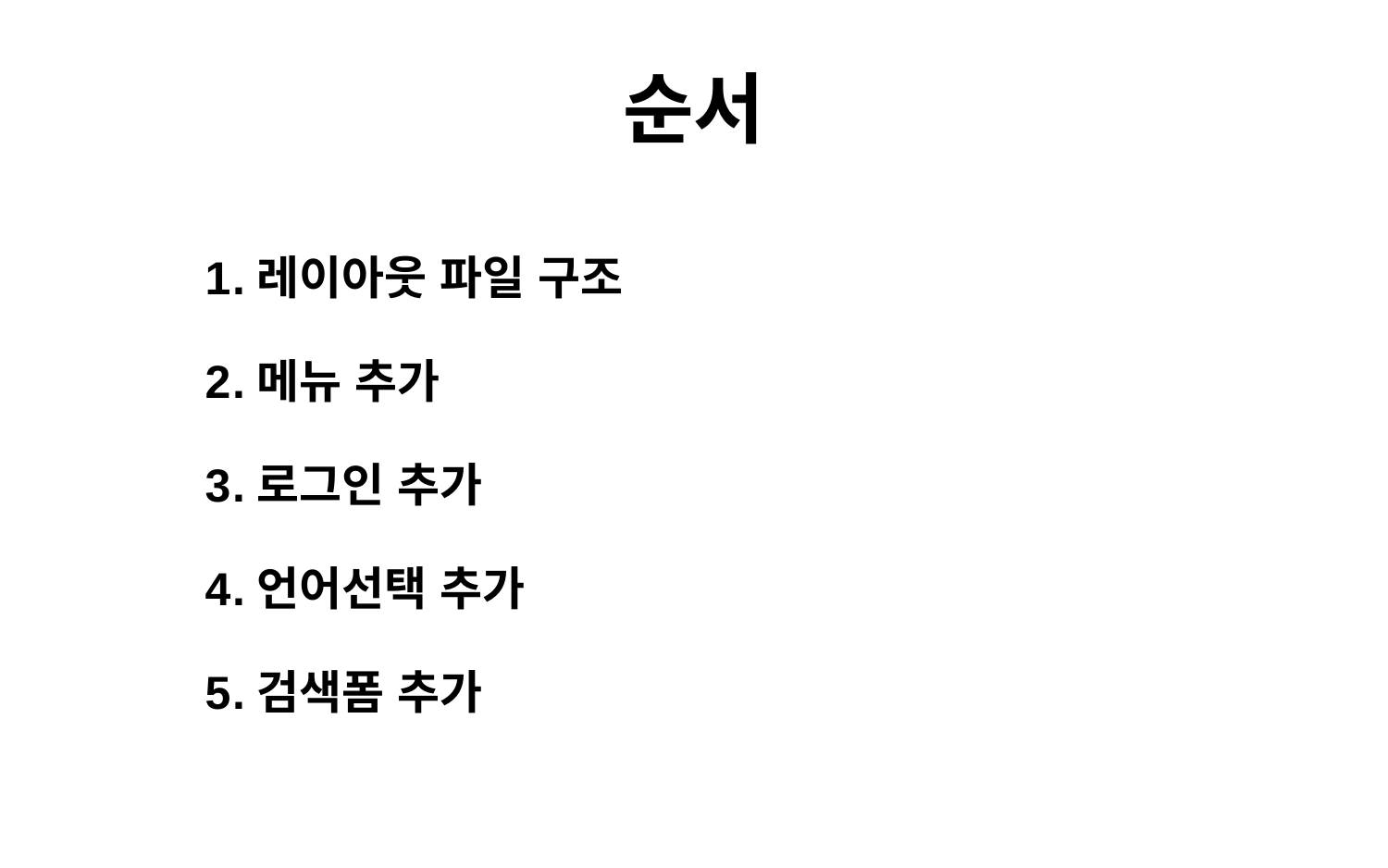

# 순서
레이아웃 파일 구조
메뉴 추가
로그인 추가
언어선택 추가
검색폼 추가